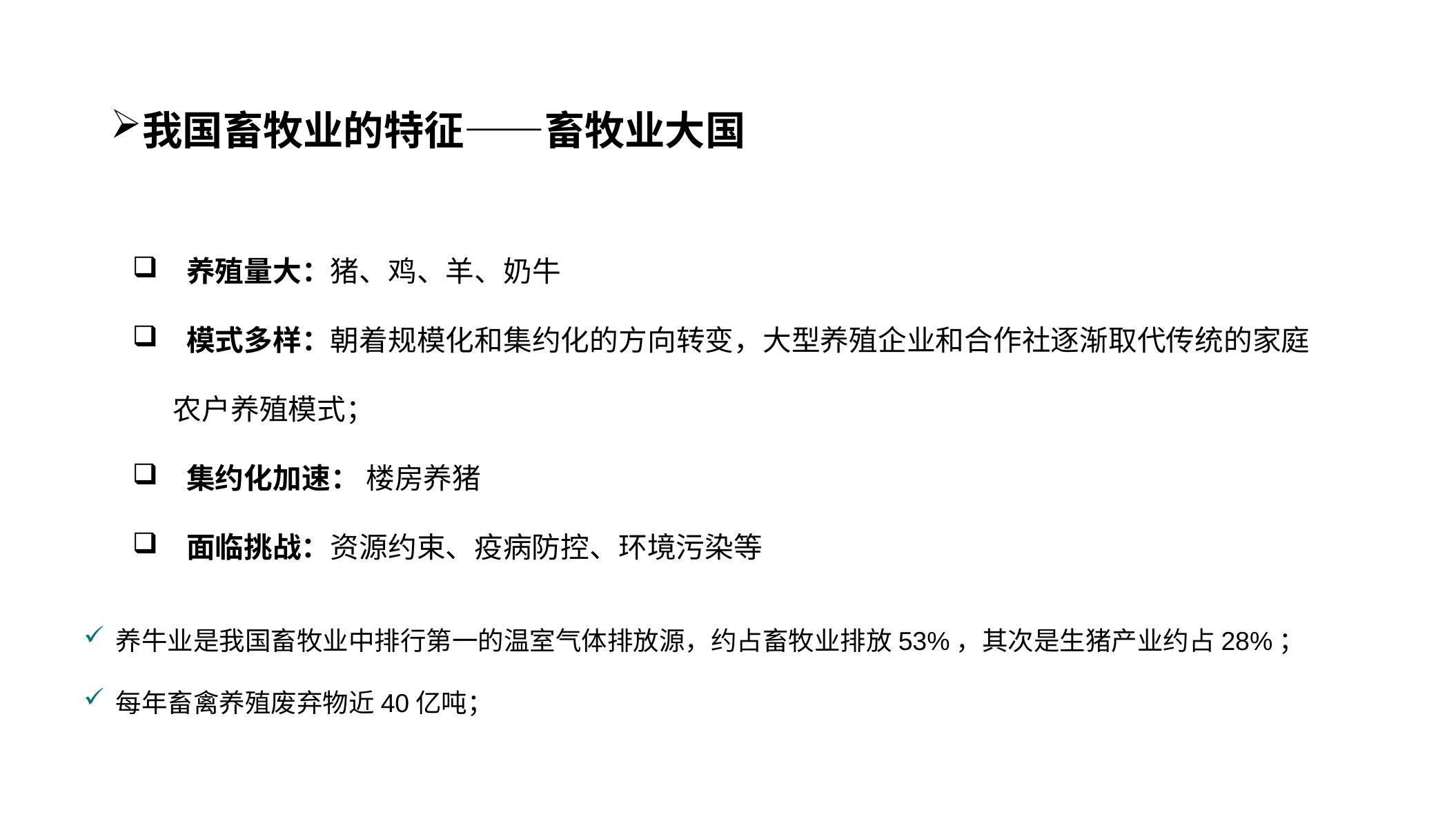

我国畜牧业的特征——畜牧业大国
 养殖量大：猪、鸡、羊、奶牛
 模式多样：朝着规模化和集约化的方向转变，大型养殖企业和合作社逐渐取代传统的家庭农户养殖模式；
 集约化加速： 楼房养猪
 面临挑战：资源约束、疫病防控、环境污染等
养牛业是我国畜牧业中排行第一的温室气体排放源，约占畜牧业排放53%，其次是生猪产业约占28%；
每年畜禽养殖废弃物近40亿吨；